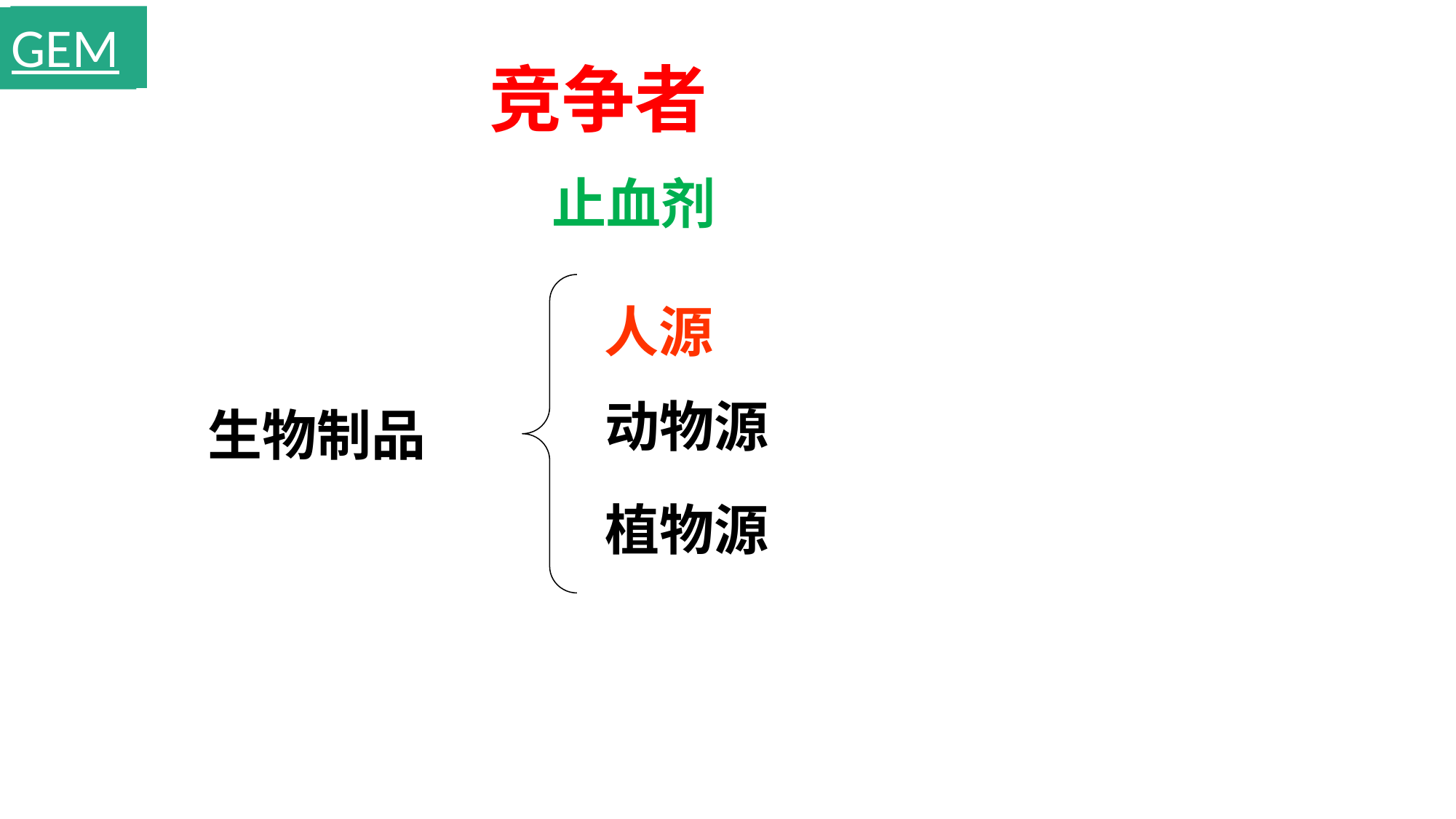

GEM

GEM
竞争者
止血剂

人源
动物源
生物制品
植物源